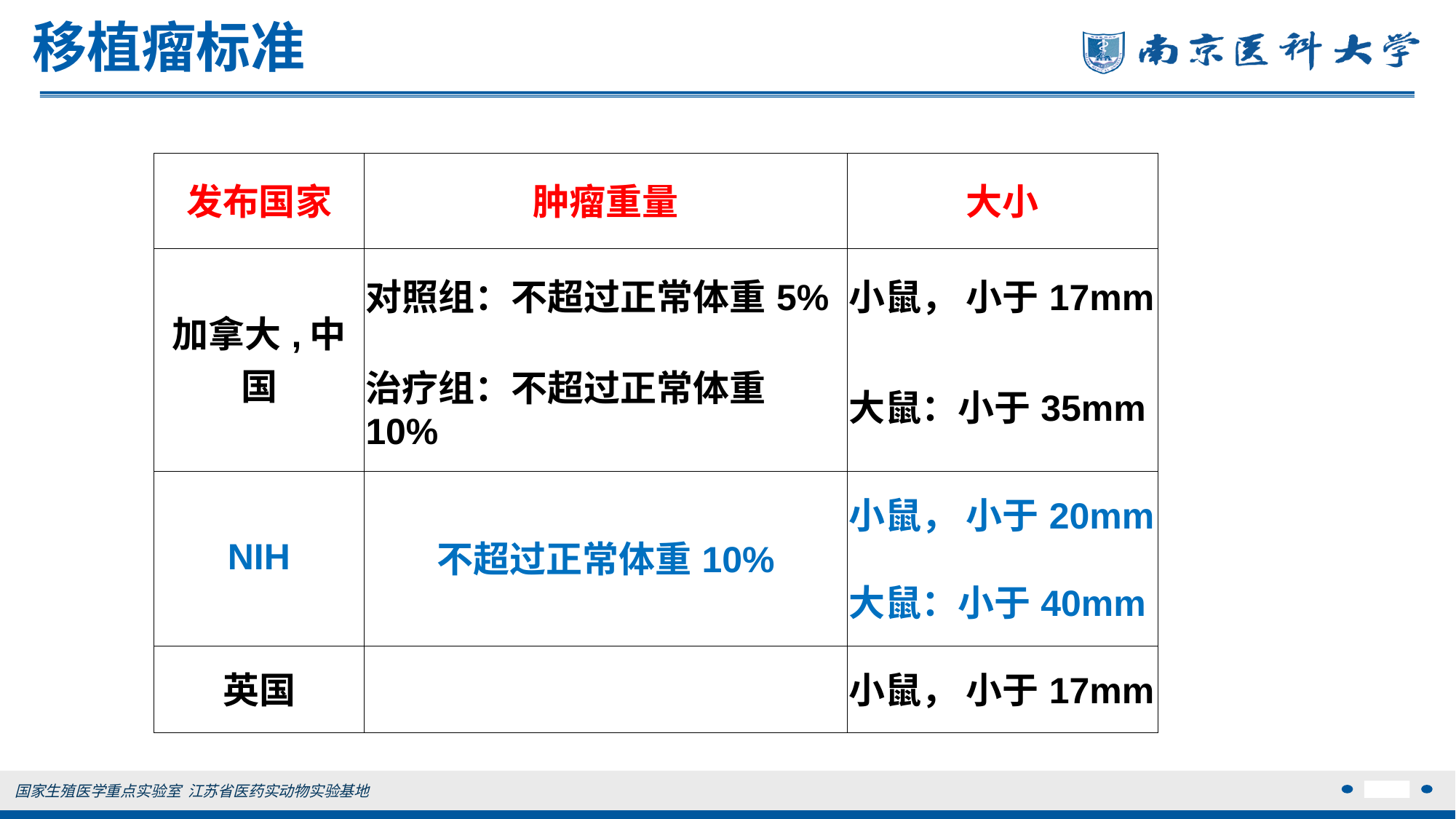

# 移植瘤标准
| 发布国家 | 肿瘤重量 | 大小 |
| --- | --- | --- |
| 加拿大,中国 | 对照组：不超过正常体重5% | 小鼠， 小于17mm |
|  | 治疗组：不超过正常体重10% | 大鼠：小于35mm |
| NIH | 不超过正常体重10% | 小鼠， 小于20mm |
|  |  | 大鼠：小于40mm |
| 英国 |  | 小鼠， 小于17mm |